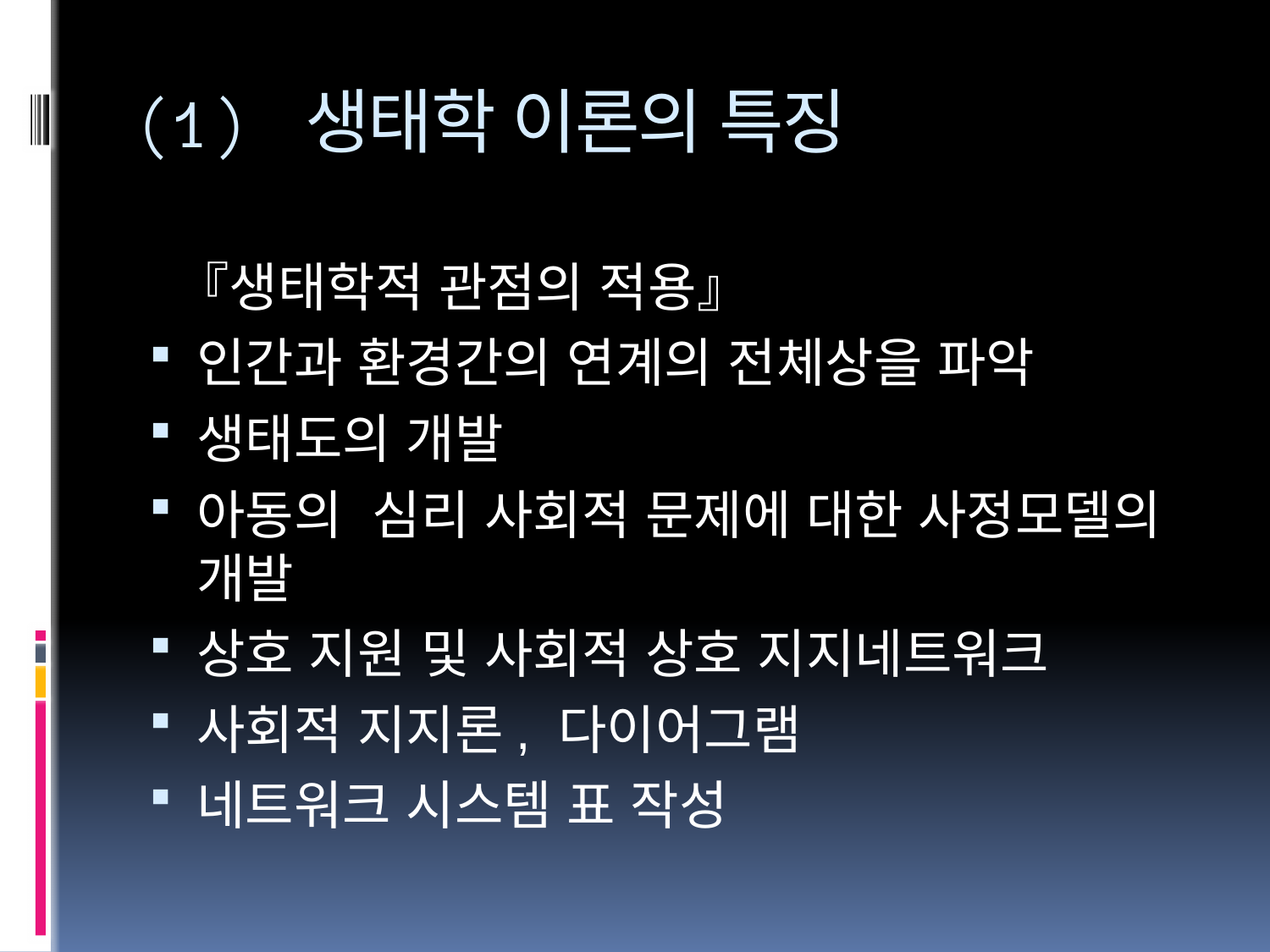

# (1) 생태학 이론의 특징
 『생태학적 관점의 적용』
인간과 환경간의 연계의 전체상을 파악
생태도의 개발
아동의  심리 사회적 문제에 대한 사정모델의 개발
상호 지원 및 사회적 상호 지지네트워크
사회적 지지론, 다이어그램
네트워크 시스템 표 작성